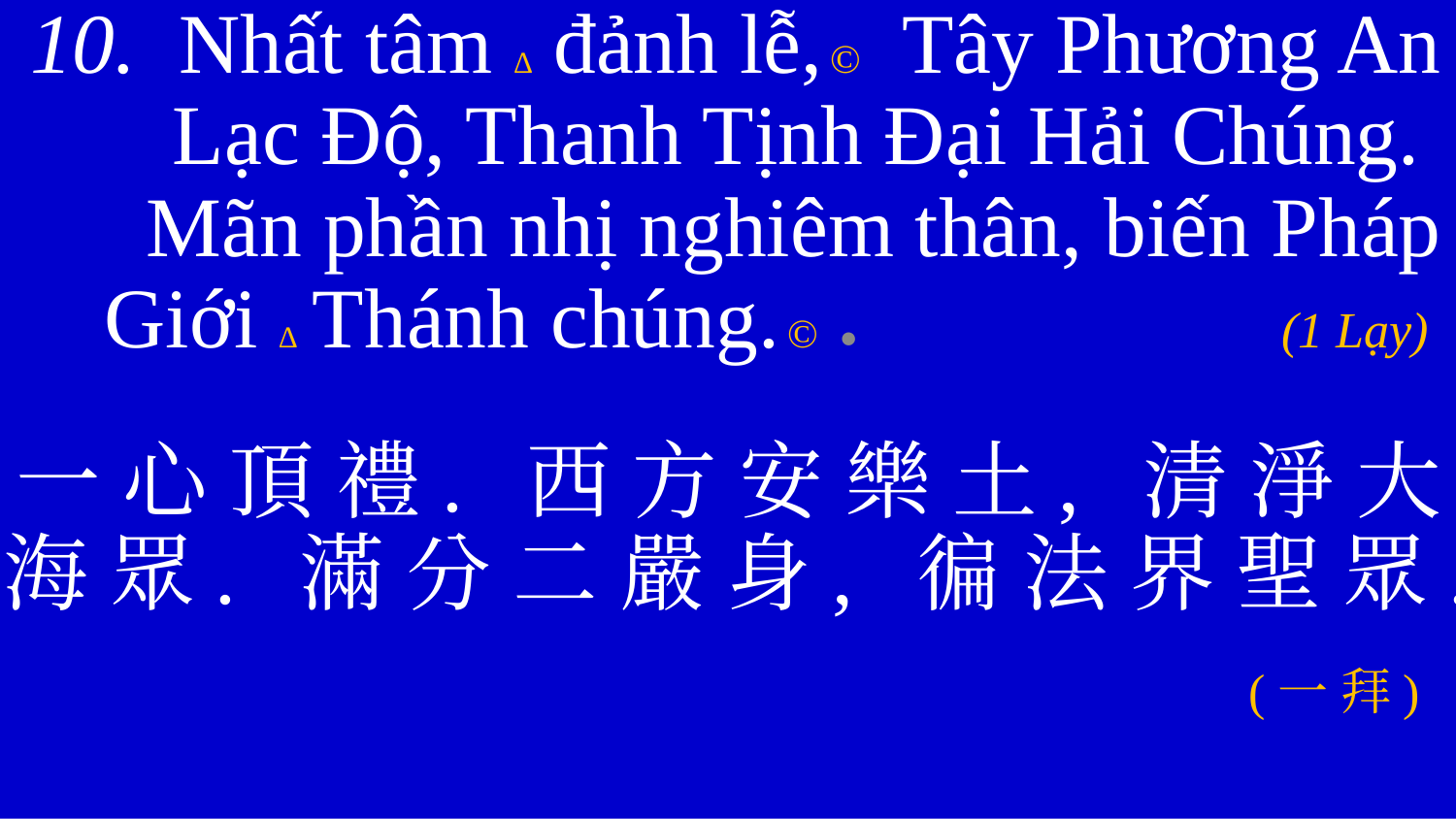

10.  Nhất tâm ∆ đảnh lễ, ©  Tây Phương An Lạc Độ, Thanh Tịnh Đại Hải Chúng.  Mãn phần nhị nghiêm thân, biến Pháp Giới ∆  Thánh chúng. © ●			 (1 Lạy)

一 心 頂 禮.  西 方 安 樂 土,  清 淨 大 海 眾.  滿 分 二 嚴 身,  徧 法 界 聖 眾.
 (一 拜)